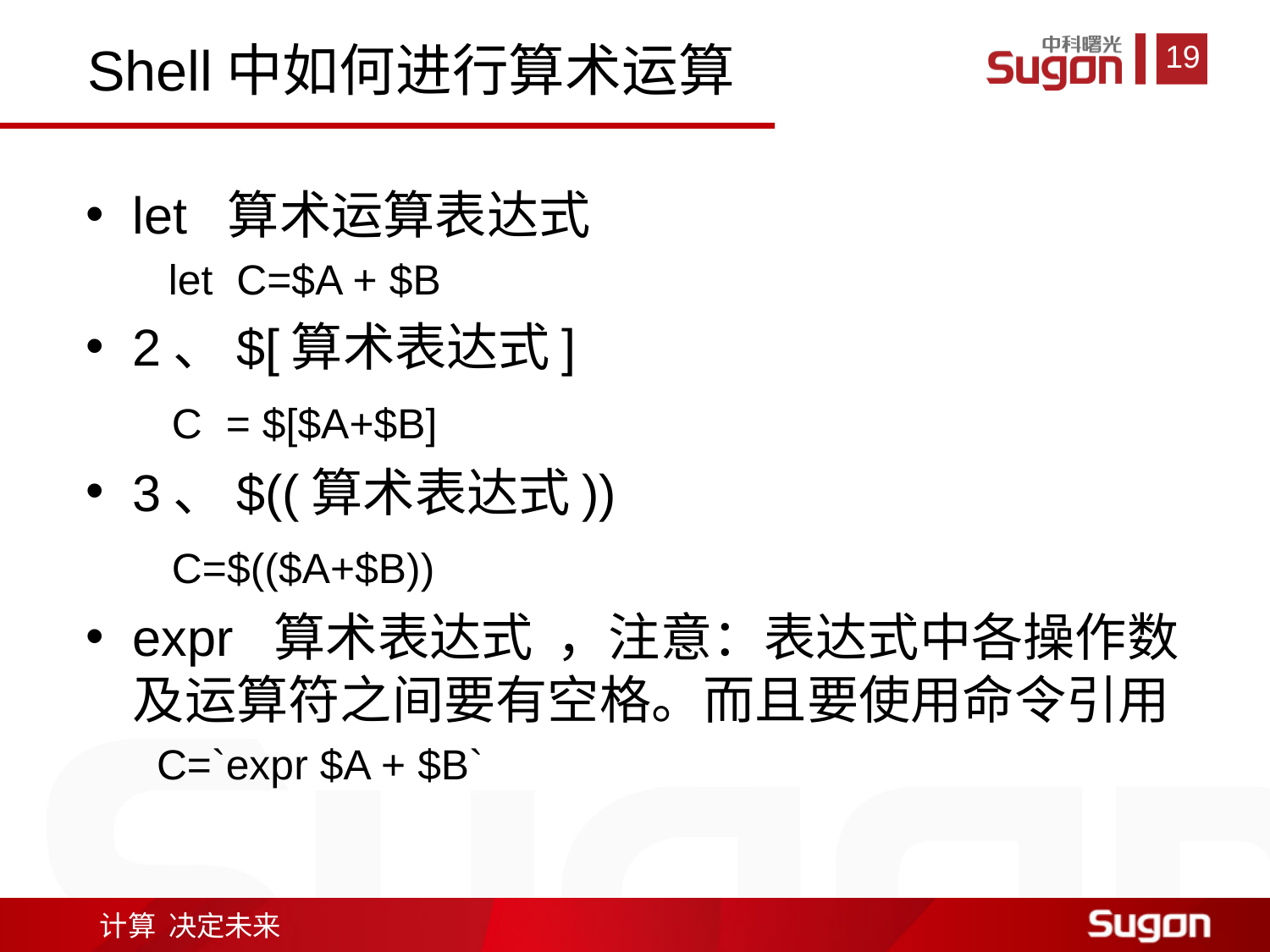

Shell中如何进行算术运算
let  算术运算表达式
       let  C=$A + $B
2、$[算术表达式]
      C  = $[$A+$B]
3、$((算术表达式))
      C=$(($A+$B))
expr  算术表达式  ，注意：表达式中各操作数及运算符之间要有空格。而且要使用命令引用
      C=`expr $A + $B`